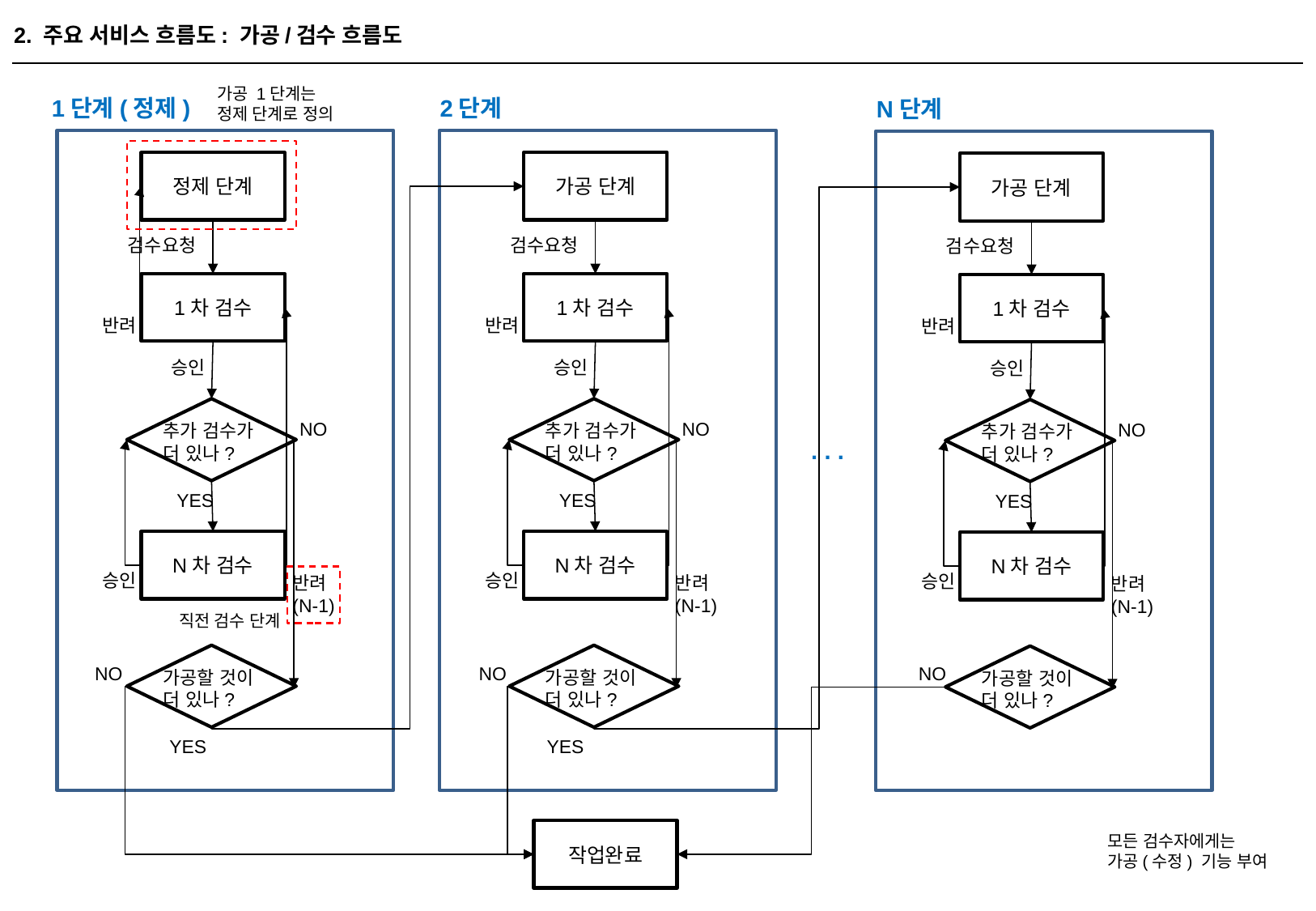

2. 주요 서비스 흐름도: 가공/검수 흐름도
가공 1단계는
정제 단계로 정의
1단계(정제)
2단계
N단계

정제 단계
가공 단계
가공 단계
검수요청
검수요청
검수요청
1차 검수
1차 검수
1차 검수
반려
반려
반려
승인
승인
승인

추가 검수가
더 있나?

추가 검수가
더 있나?

추가 검수가
더 있나?
NO
NO
NO
 . . .
YES
YES
YES
N차 검수
N차 검수
N차 검수
승인
승인
승인
반려
(N-1)
반려
(N-1)

반려
(N-1)
직전 검수 단계

가공할 것이
더 있나?

가공할 것이
더 있나?

가공할 것이
더 있나?
NO
NO
NO
YES
YES
작업완료
모든 검수자에게는
가공(수정) 기능 부여